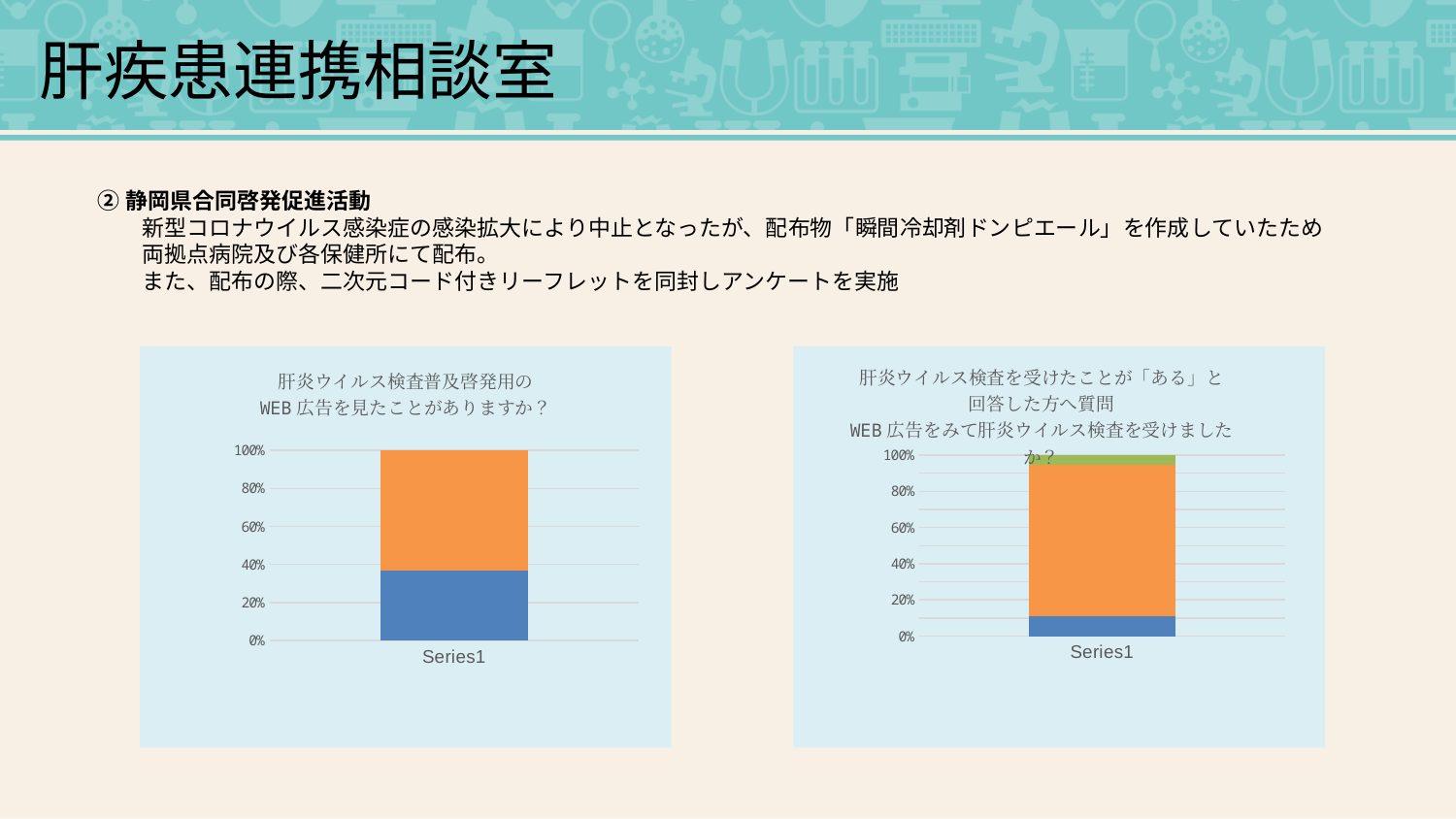

肝疾患連携相談室
②静岡県合同啓発促進活動
　　新型コロナウイルス感染症の感染拡大により中止となったが、配布物「瞬間冷却剤ドンピエール」を作成していたため
　　両拠点病院及び各保健所にて配布。
　　また、配布の際、二次元コード付きリーフレットを同封しアンケートを実施

### Chart: 肝炎ウイルス検査普及啓発用の
WEB広告を見たことがありますか？

| Category | ある
 | ない
 |
|---|---|---|
|  | 26.0 | 45.0 |

### Chart: 肝炎ウイルス検査を受けたことが「ある」と
回答した方へ質問
WEB広告をみて肝炎ウイルス検査を受けましたか？

| Category | はい
 | いいえ
 | 無回答 |
|---|---|---|---|
|  | 4.0 | 31.0 | 2.0 |